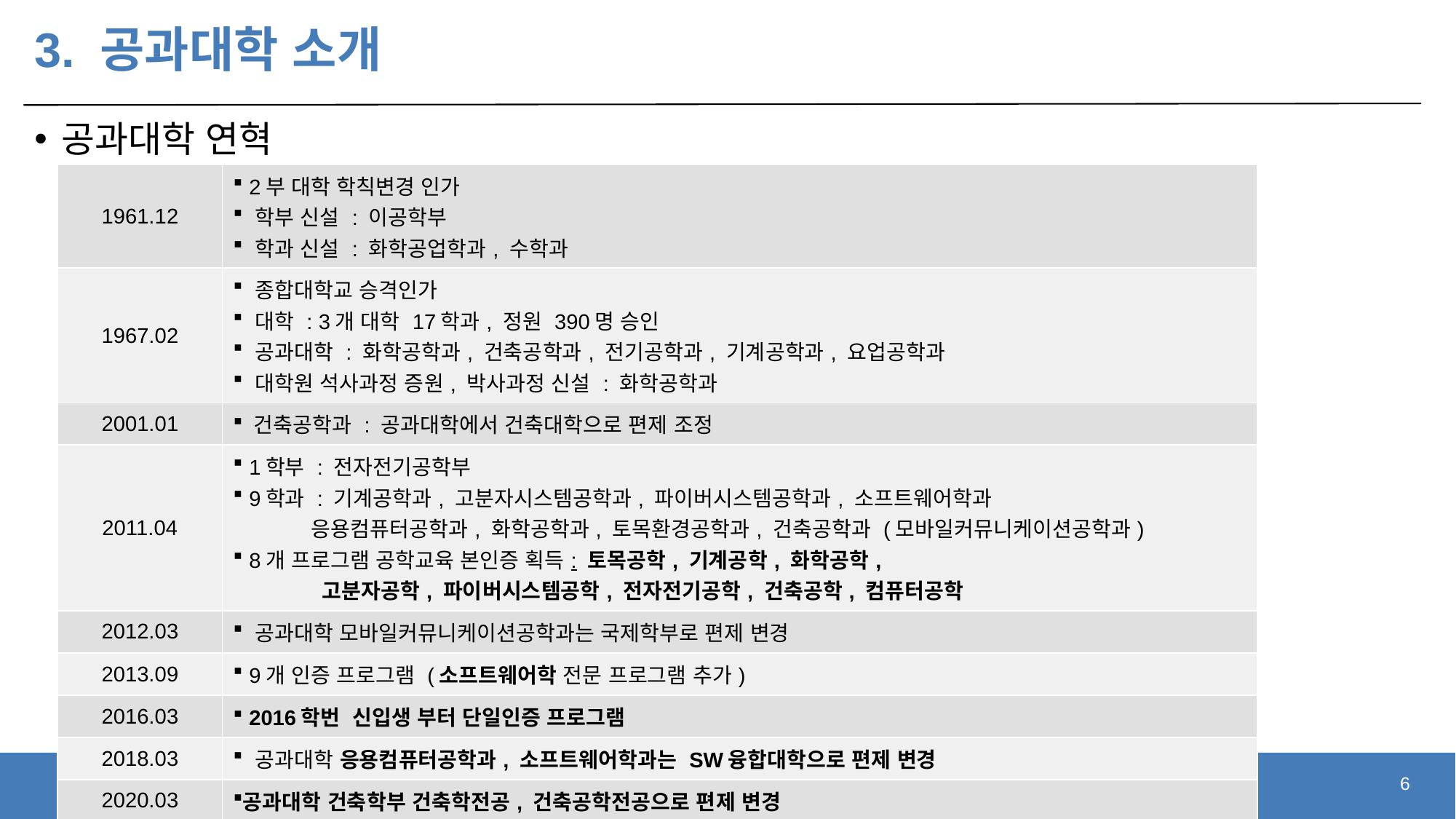

# 3. 공과대학 소개
공과대학 연혁
| 1961.12 | 2부 대학 학칙변경 인가 학부 신설 : 이공학부 학과 신설 : 화학공업학과, 수학과 |
| --- | --- |
| 1967.02 | 종합대학교 승격인가 대학 : 3개 대학 17학과, 정원 390명 승인 공과대학 : 화학공학과, 건축공학과, 전기공학과, 기계공학과, 요업공학과 대학원 석사과정 증원, 박사과정 신설 : 화학공학과 |
| 2001.01 | 건축공학과 : 공과대학에서 건축대학으로 편제 조정 |
| 2011.04 | 1학부 : 전자전기공학부 9학과 : 기계공학과, 고분자시스템공학과, 파이버시스템공학과, 소프트웨어학과 응용컴퓨터공학과, 화학공학과, 토목환경공학과, 건축공학과 (모바일커뮤니케이션공학과) 8개 프로그램 공학교육 본인증 획득: 토목공학, 기계공학, 화학공학, 고분자공학, 파이버시스템공학, 전자전기공학, 건축공학, 컴퓨터공학 |
| 2012.03 | 공과대학 모바일커뮤니케이션공학과는 국제학부로 편제 변경 |
| 2013.09 | 9개 인증 프로그램 (소프트웨어학 전문 프로그램 추가) |
| 2016.03 | 2016학번 신입생 부터 단일인증 프로그램 |
| 2018.03 | 공과대학 응용컴퓨터공학과, 소프트웨어학과는 SW융합대학으로 편제 변경 |
| 2020.03 | 공과대학 건축학부 건축학전공, 건축공학전공으로 편제 변경 |
6